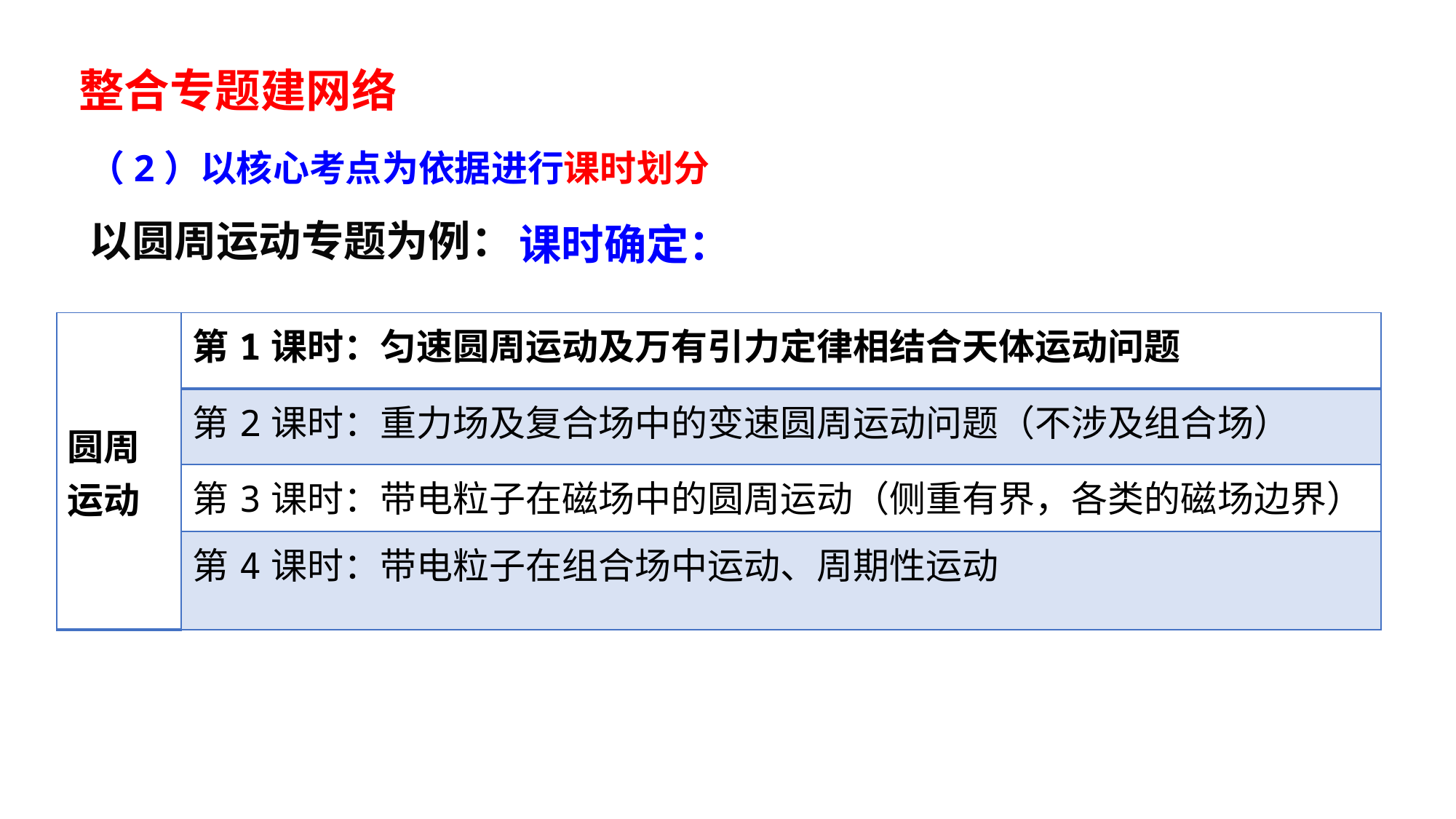

整合专题建网络
（2）以核心考点为依据进行课时划分
以圆周运动专题为例：
课时确定：
| 圆周运动 | 第1课时：匀速圆周运动及万有引力定律相结合天体运动问题 |
| --- | --- |
|  | 第2课时：重力场及复合场中的变速圆周运动问题（不涉及组合场） |
|  | 第3课时：带电粒子在磁场中的圆周运动（侧重有界，各类的磁场边界） |
|  | 第4课时：带电粒子在组合场中运动、周期性运动 |